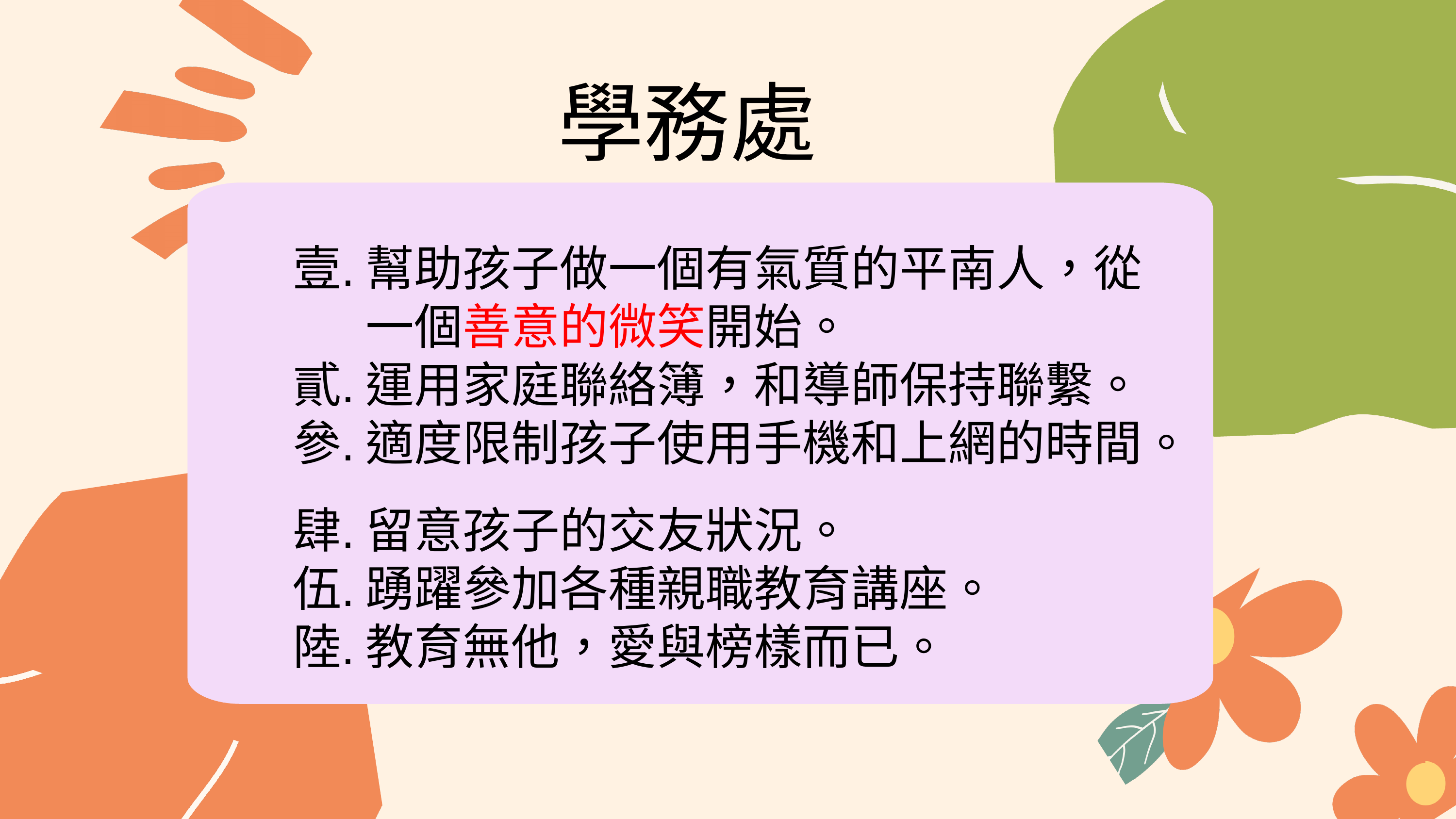

學務處

幫助孩子做一個有氣質的平南人，從一個善意的微笑開始。
運用家庭聯絡簿，和導師保持聯繫。
適度限制孩子使用手機和上網的時間。
留意孩子的交友狀況。
踴躍參加各種親職教育講座。
教育無他，愛與榜樣而已。